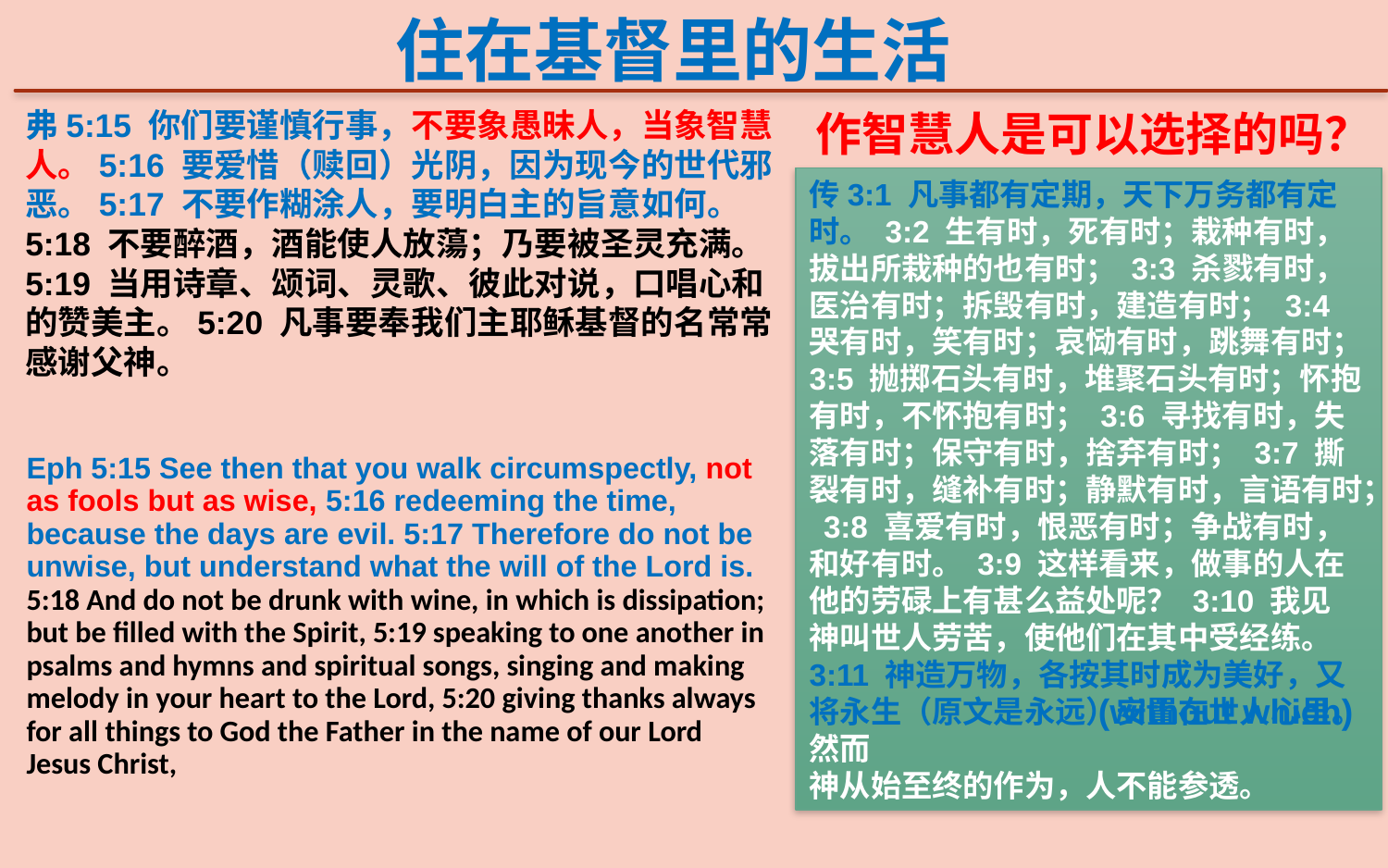

住在基督里的生活
作智慧人是可以选择的吗？
弗5:15 你们要谨慎行事，不要象愚昧人，当象智慧人。5:16 要爱惜（赎回）光阴，因为现今的世代邪恶。5:17 不要作糊涂人，要明白主的旨意如何。 5:18 不要醉酒，酒能使人放蕩；乃要被圣灵充满。5:19 当用诗章、颂词、灵歌、彼此对说，口唱心和的赞美主。5:20 凡事要奉我们主耶稣基督的名常常感谢父神。
传3:1 凡事都有定期，天下万务都有定时。 3:2 生有时，死有时；栽种有时，拔出所栽种的也有时； 3:3 杀戮有时，医治有时；拆毁有时，建造有时； 3:4 哭有时，笑有时；哀恸有时，跳舞有时； 3:5 抛掷石头有时，堆聚石头有时；怀抱有时，不怀抱有时； 3:6 寻找有时，失落有时；保守有时，捨弃有时； 3:7 撕裂有时，缝补有时；静默有时，言语有时； 3:8 喜爱有时，恨恶有时；争战有时，和好有时。 3:9 这样看来，做事的人在他的劳碌上有甚么益处呢？ 3:10 我见　神叫世人劳苦，使他们在其中受经练。 3:11 神造万物，各按其时成为美好，又将永生（原文是永远）安置在世人心里。然而
神从始至终的作为，人不能参透。
Eph 5:15 See then that you walk circumspectly, not as fools but as wise, 5:16 redeeming the time, because the days are evil. 5:17 Therefore do not be unwise, but understand what the will of the Lord is. 5:18 And do not be drunk with wine, in which is dissipation; but be filled with the Spirit, 5:19 speaking to one another in psalms and hymns and spiritual songs, singing and making melody in your heart to the Lord, 5:20 giving thanks always for all things to God the Father in the name of our Lord Jesus Christ,
(without which)